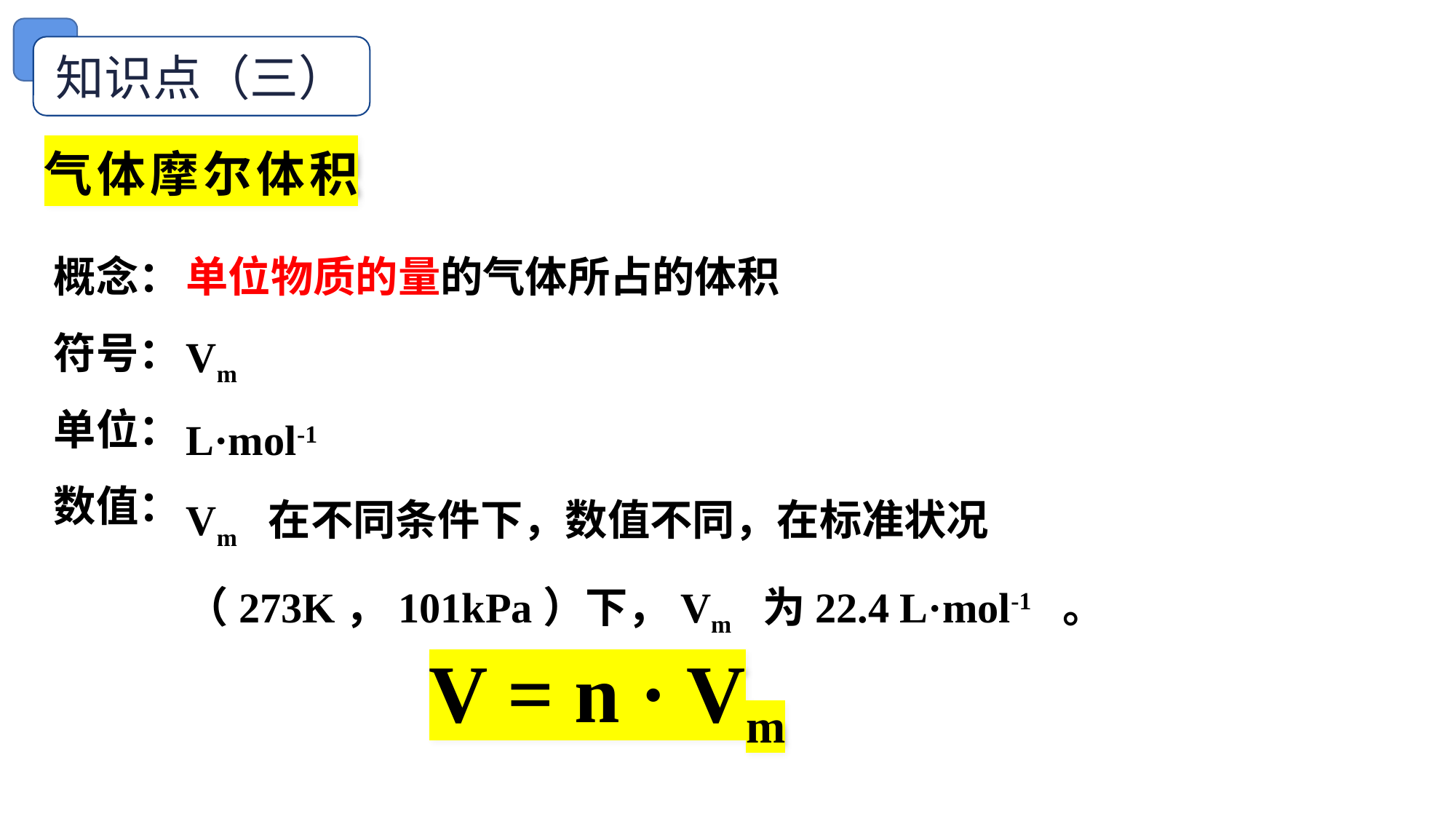

知识点（三）
气体摩尔体积
概念：
符号：
单位：
数值：
单位物质的量的气体所占的体积
Vm
L·mol-1
Vm  在不同条件下，数值不同，在标准状况（273K，101kPa）下，Vm  为22.4 L·mol-1  。

V = n · Vm